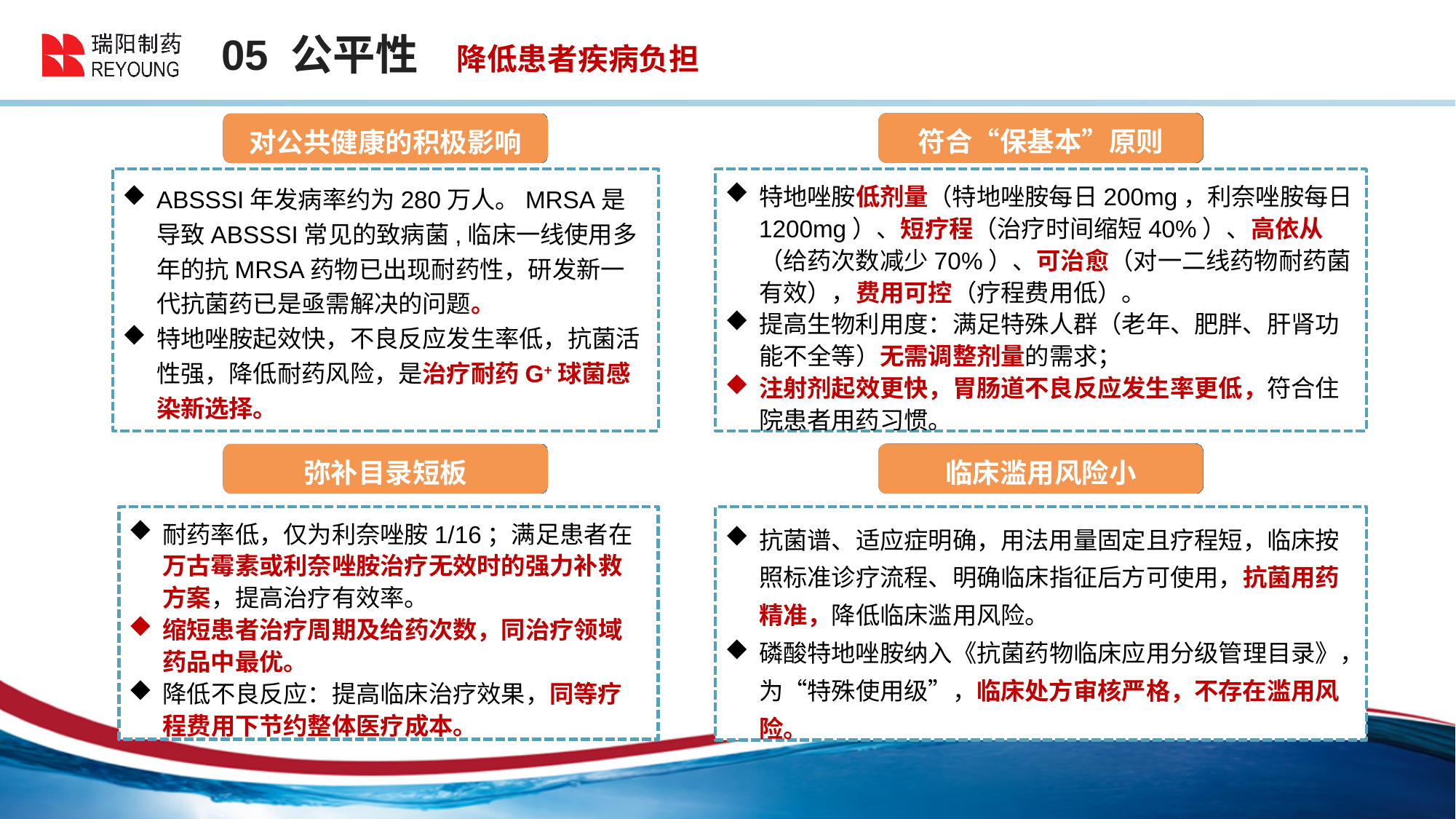

05 公平性    降低患者疾病负担
符合“保基本”原则
符合“保基本”原则
对公共健康的积极影响
对公共健康的积极影响
ABSSSI年发病率约为280万人。MRSA是导致ABSSSI常见的致病菌,临床⼀线使⽤多年的抗MRSA药物已出现耐药性，研发新⼀代抗菌药已是亟需解决的问题。
特地唑胺起效快，不良反应发生率低，抗菌活性强，降低耐药风险，是治疗耐药G+球菌感染新选择。
特地唑胺低剂量（特地唑胺每⽇200mg，利奈唑胺每⽇1200mg）、短疗程（治疗时间缩短40%）、高依从（给药次数减少70%）、可治愈（对⼀⼆线药物耐药菌有效），费用可控（疗程费⽤低）。
提高生物利用度：满足特殊人群（老年、肥胖、肝肾功能不全等）无需调整剂量的需求；
注射剂起效更快，胃肠道不良反应发生率更低，符合住院患者用药习惯。
临床滥用风险小
临床滥用风险小
弥补目录短板
弥补目录短板
耐药率低，仅为利奈唑胺1/16；满足患者在万古霉素或利奈唑胺治疗无效时的强力补救方案，提高治疗有效率。
缩短患者治疗周期及给药次数，同治疗领域药品中最优。
降低不良反应：提高临床治疗效果，同等疗程费用下节约整体医疗成本。
抗菌谱、适应症明确，用法用量固定且疗程短，临床按照标准诊疗流程、明确临床指征后方可使用，抗菌用药精准，降低临床滥用风险。
磷酸特地唑胺纳入《抗菌药物临床应用分级管理目录》，为“特殊使用级”，临床处方审核严格，不存在滥用风险。